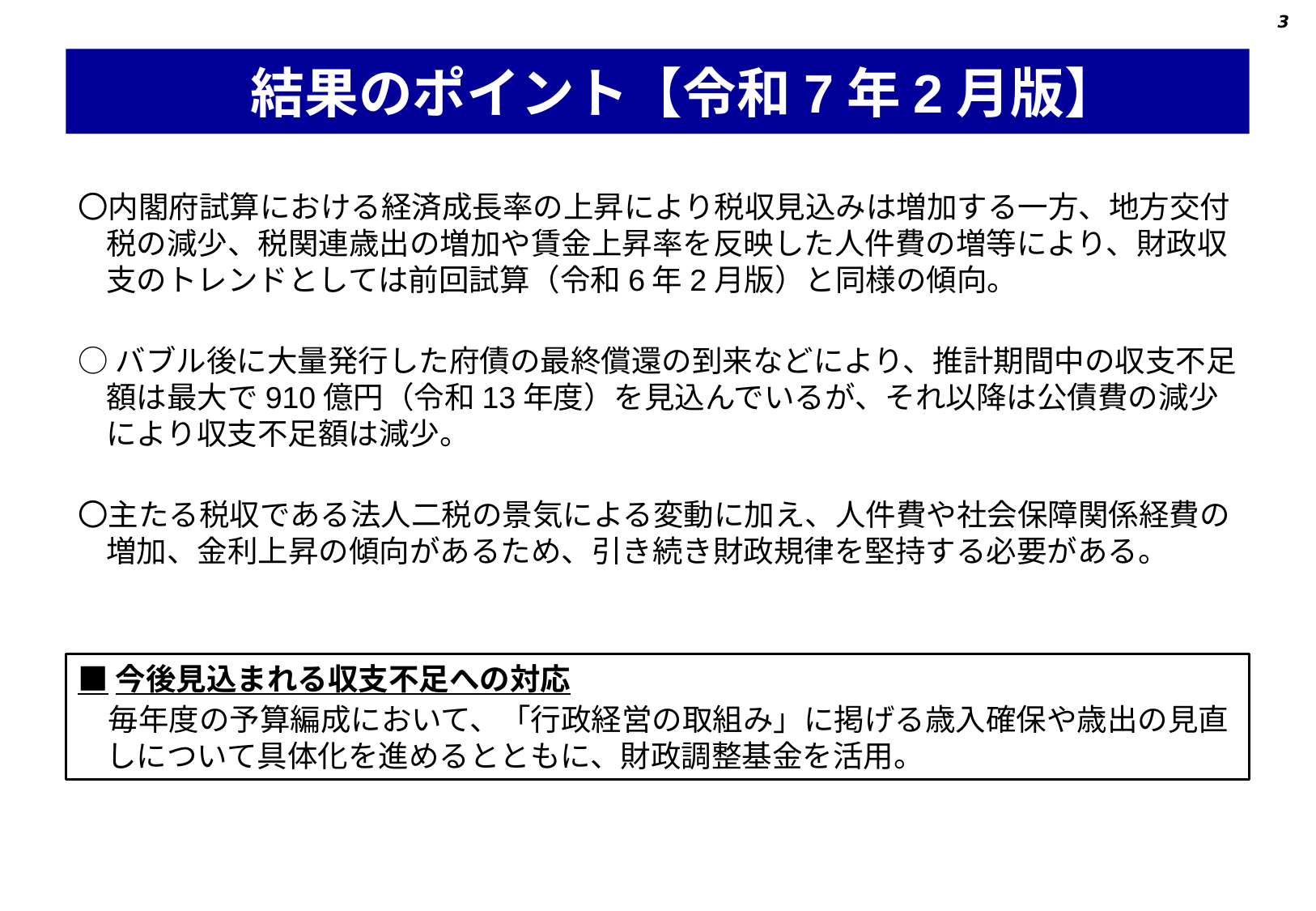

3
# 結果のポイント【令和7年2月版】
〇内閣府試算における経済成長率の上昇により税収見込みは増加する一方、地方交付税の減少、税関連歳出の増加や賃金上昇率を反映した人件費の増等により、財政収支のトレンドとしては前回試算（令和6年2月版）と同様の傾向。

○バブル後に大量発行した府債の最終償還の到来などにより、推計期間中の収支不足額は最大で910億円（令和13年度）を見込んでいるが、それ以降は公債費の減少により収支不足額は減少。

〇主たる税収である法人二税の景気による変動に加え、人件費や社会保障関係経費の増加、金利上昇の傾向があるため、引き続き財政規律を堅持する必要がある。
■今後見込まれる収支不足への対応
　毎年度の予算編成において、「行政経営の取組み」に掲げる歳入確保や歳出の見直しについて具体化を進めるとともに、財政調整基金を活用。